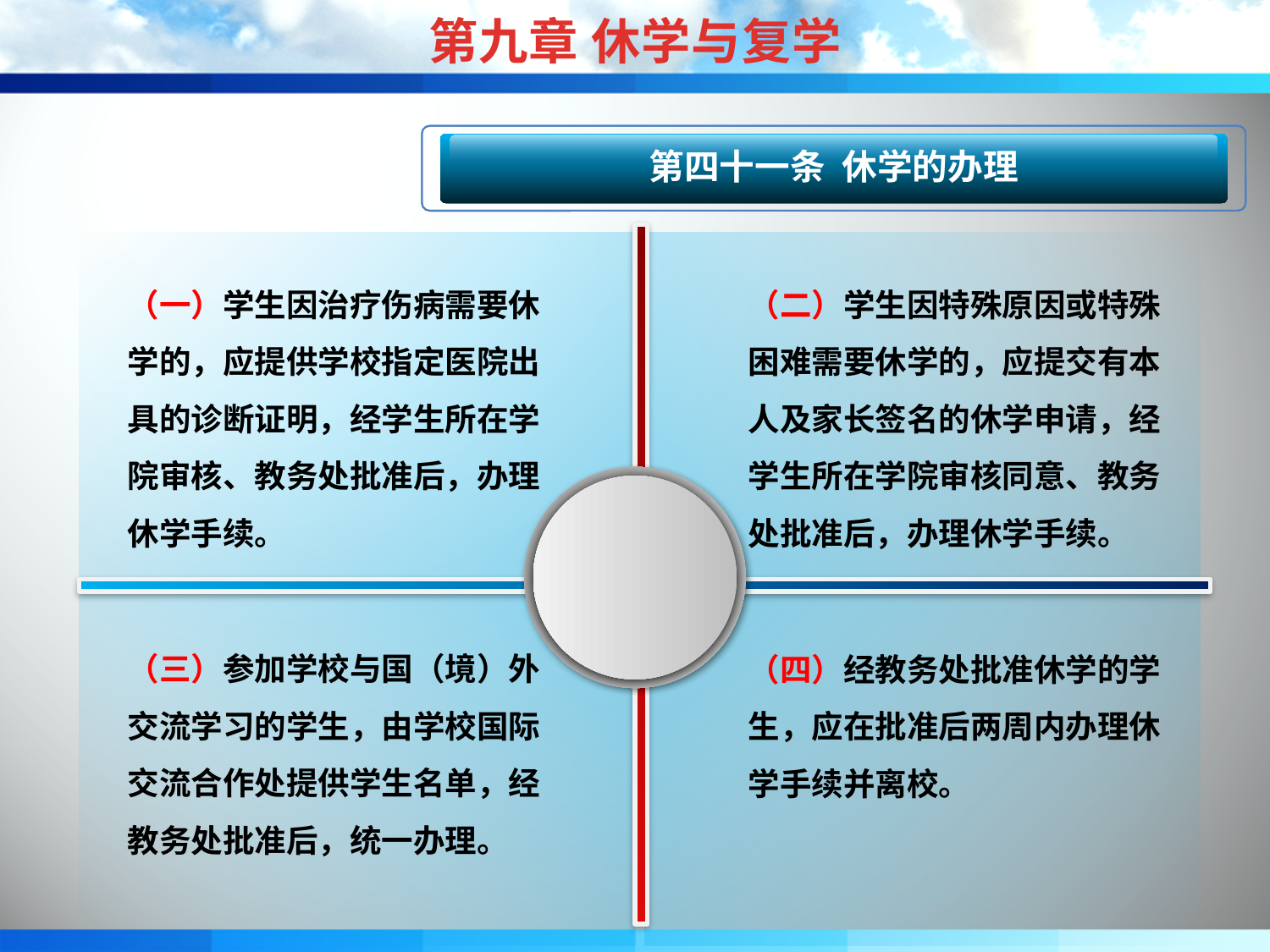

第九章 休学与复学

第四十条  学生休学期间的学籍与待遇

第四十一条  休学的办理

（一）学生因治疗伤病需要休学的，应提供学校指定医院出具的诊断证明，经学生所在学院审核、教务处批准后，办理休学手续。
（二）学生因特殊原因或特殊困难需要休学的，应提交有本人及家长签名的休学申请，经学生所在学院审核同意、教务处批准后，办理休学手续。
z

（三）参加学校与国（境）外交流学习的学生，由学校国际交流合作处提供学生名单，经教务处批准后，统一办理。
（四）经教务处批准休学的学生，应在批准后两周内办理休学手续并离校。